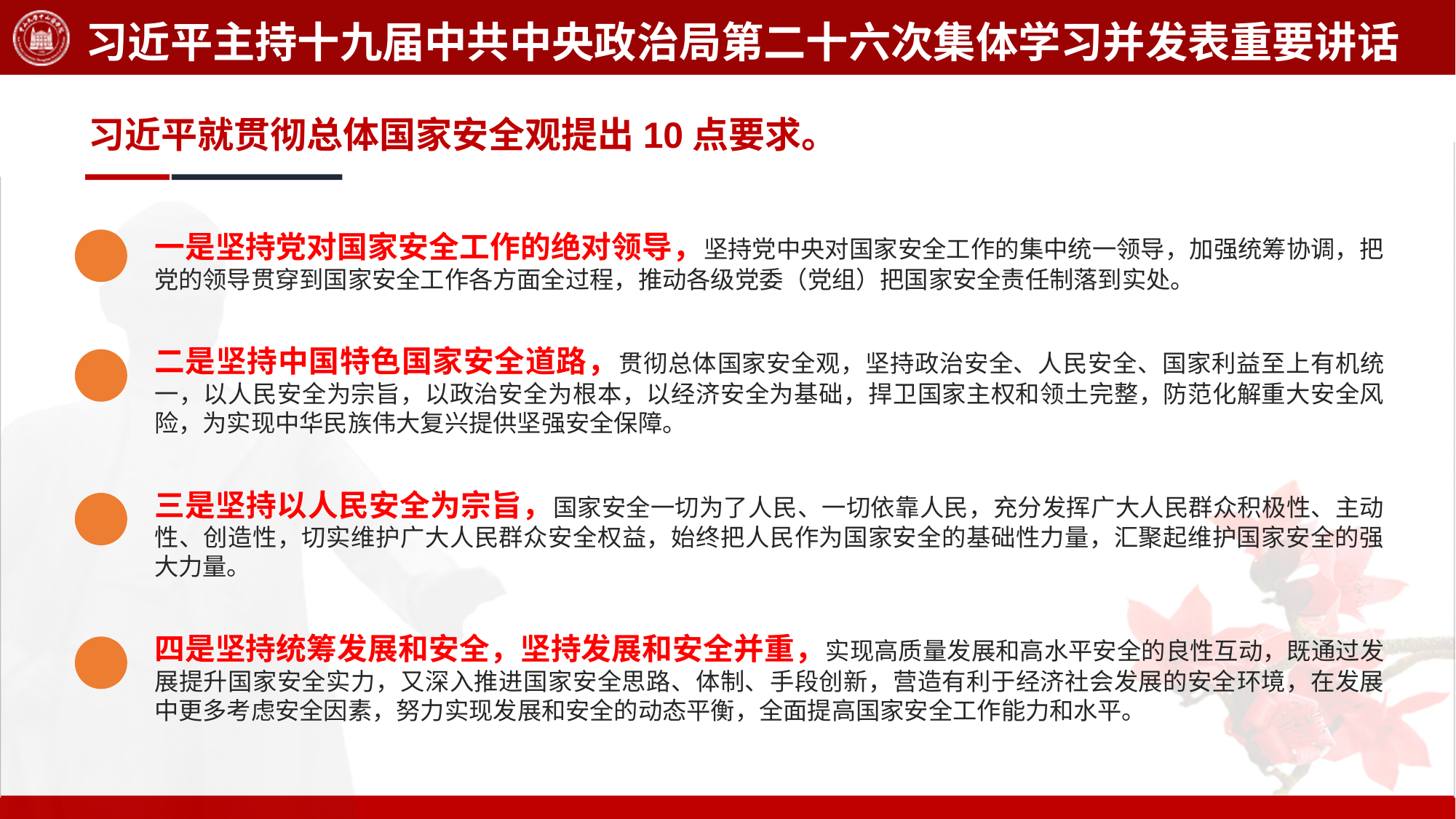

习近平主持十九届中共中央政治局第二十六次集体学习并发表重要讲话
习近平就贯彻总体国家安全观提出10点要求。

一是坚持党对国家安全工作的绝对领导，坚持党中央对国家安全工作的集中统一领导，加强统筹协调，把党的领导贯穿到国家安全工作各方面全过程，推动各级党委（党组）把国家安全责任制落到实处。

二是坚持中国特色国家安全道路，贯彻总体国家安全观，坚持政治安全、人民安全、国家利益至上有机统一，以人民安全为宗旨，以政治安全为根本，以经济安全为基础，捍卫国家主权和领土完整，防范化解重大安全风险，为实现中华民族伟大复兴提供坚强安全保障。

三是坚持以人民安全为宗旨，国家安全一切为了人民、一切依靠人民，充分发挥广大人民群众积极性、主动性、创造性，切实维护广大人民群众安全权益，始终把人民作为国家安全的基础性力量，汇聚起维护国家安全的强大力量。

四是坚持统筹发展和安全，坚持发展和安全并重，实现高质量发展和高水平安全的良性互动，既通过发展提升国家安全实力，又深入推进国家安全思路、体制、手段创新，营造有利于经济社会发展的安全环境，在发展中更多考虑安全因素，努力实现发展和安全的动态平衡，全面提高国家安全工作能力和水平。